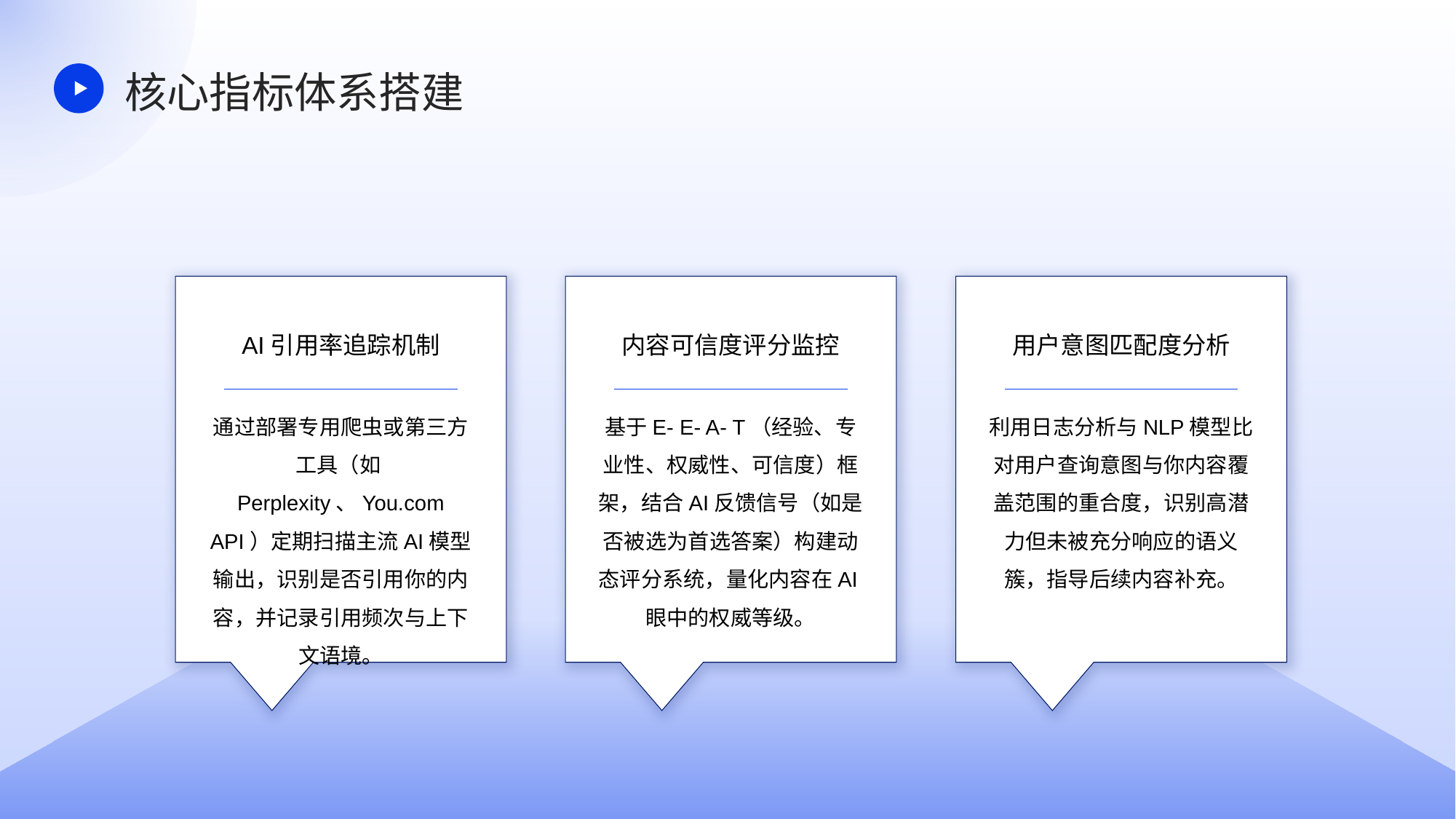

核心指标体系搭建

01
02
03

AI引用率追踪机制
内容可信度评分监控
用户意图匹配度分析
通过部署专用爬虫或第三方工具（如Perplexity、You.com API）定期扫描主流AI模型输出，识别是否引用你的内容，并记录引用频次与上下文语境。
基于E- E- A- T（经验、专业性、权威性、可信度）框架，结合AI反馈信号（如是否被选为首选答案）构建动态评分系统，量化内容在AI眼中的权威等级。
利用日志分析与NLP模型比对用户查询意图与你内容覆盖范围的重合度，识别高潜力但未被充分响应的语义簇，指导后续内容补充。